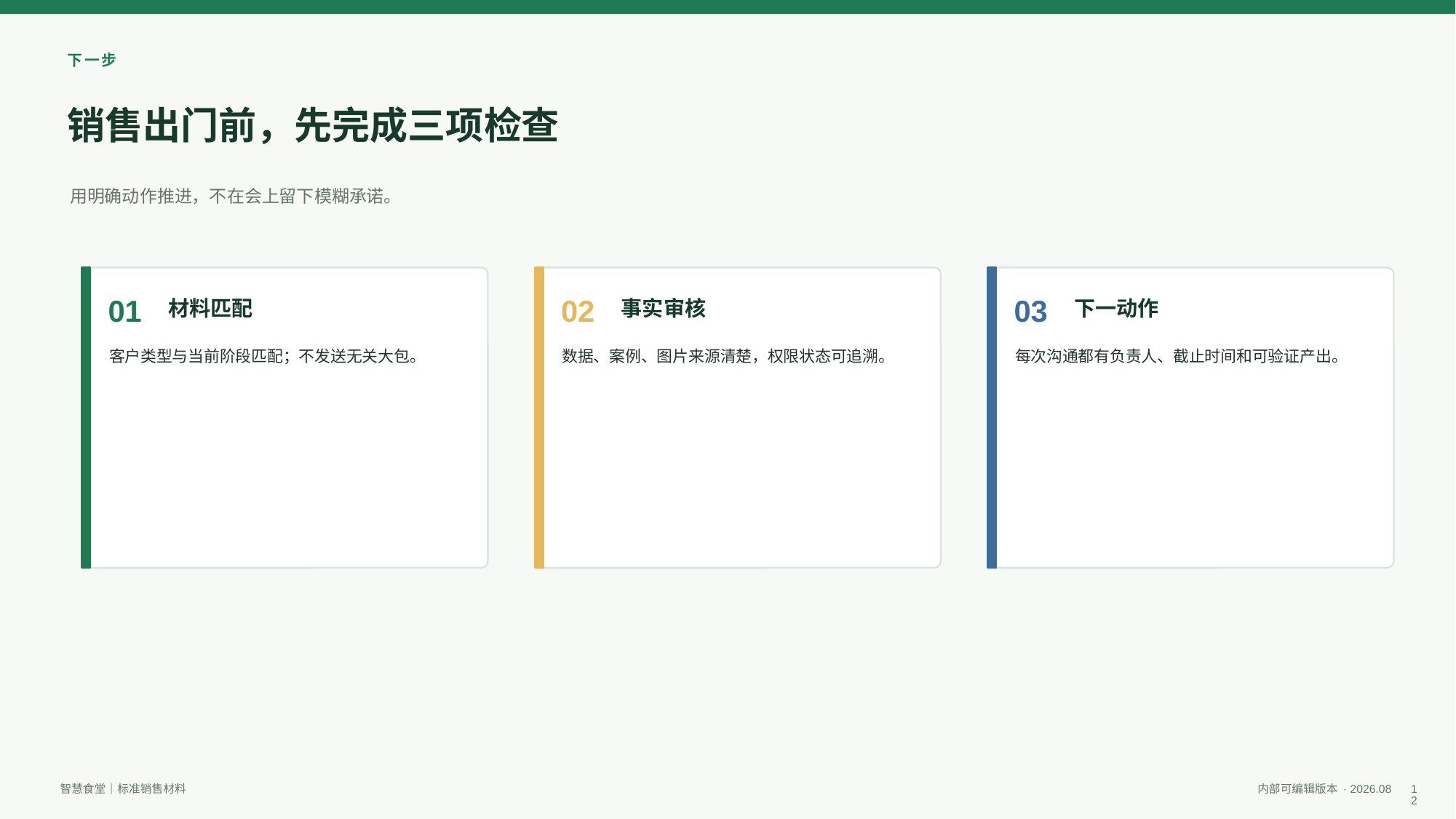

下一步
销售出门前，先完成三项检查
用明确动作推进，不在会上留下模糊承诺。

01
材料匹配
02
事实审核
03
下一动作
客户类型与当前阶段匹配；不发送无关大包。
数据、案例、图片来源清楚，权限状态可追溯。
每次沟通都有负责人、截止时间和可验证产出。
12